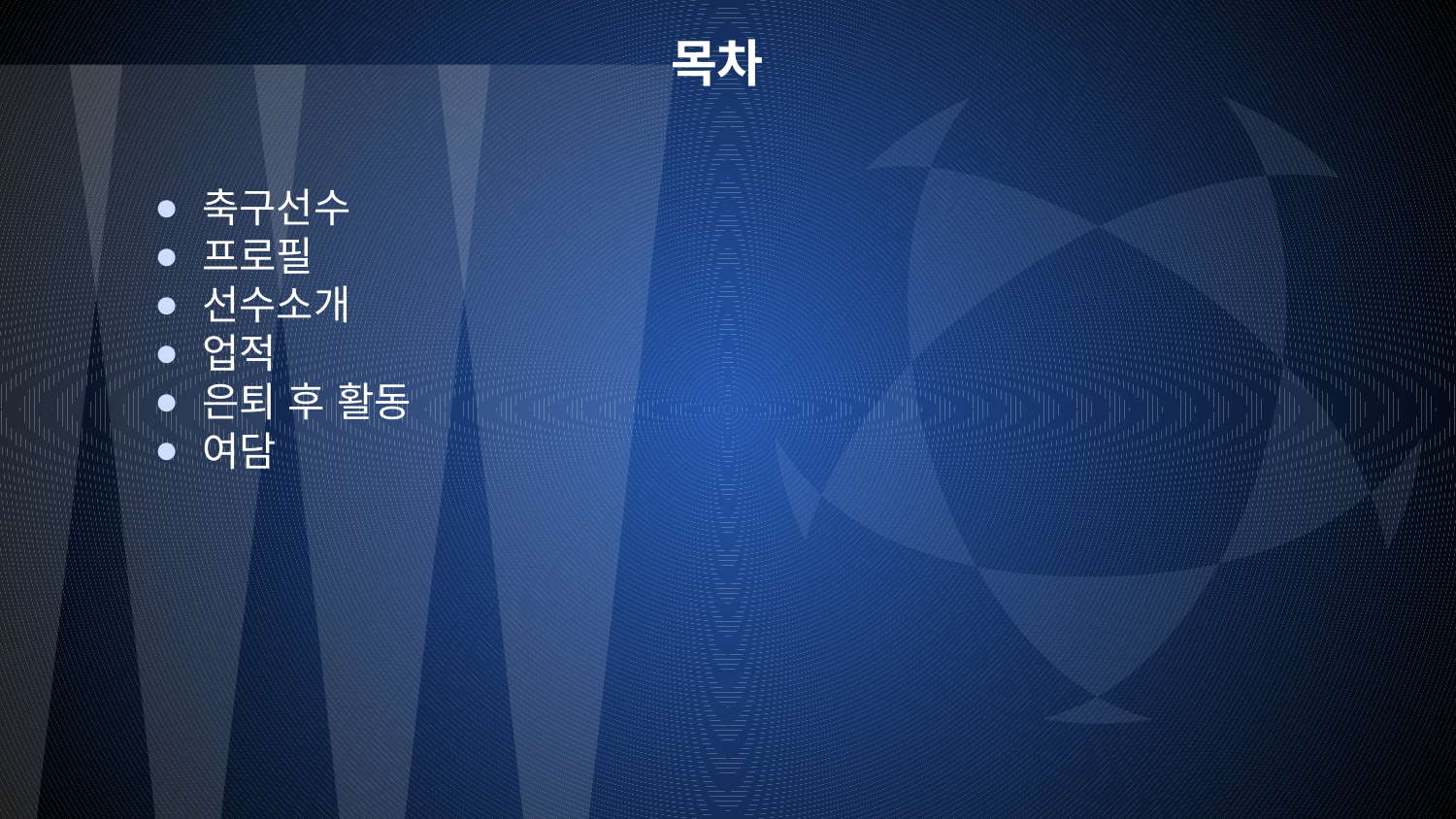

# 목차
축구선수
프로필
선수소개
업적
은퇴 후 활동
여담